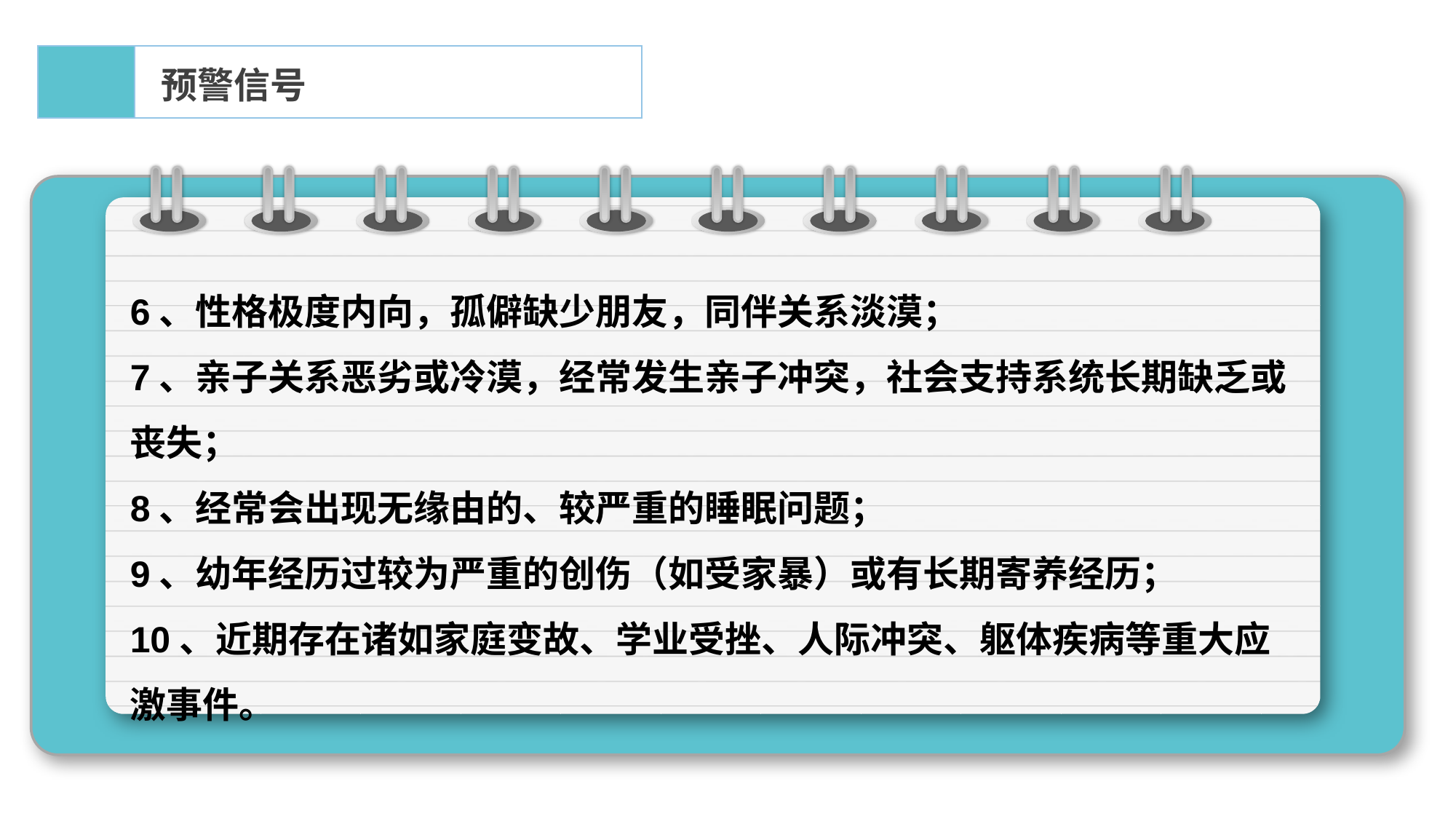

预警信号

6、性格极度内向，孤僻缺少朋友，同伴关系淡漠；
7、亲子关系恶劣或冷漠，经常发生亲子冲突，社会支持系统长期缺乏或丧失；
8、经常会出现无缘由的、较严重的睡眠问题；
9、幼年经历过较为严重的创伤（如受家暴）或有长期寄养经历；
10、近期存在诸如家庭变故、学业受挫、人际冲突、躯体疾病等重大应激事件。